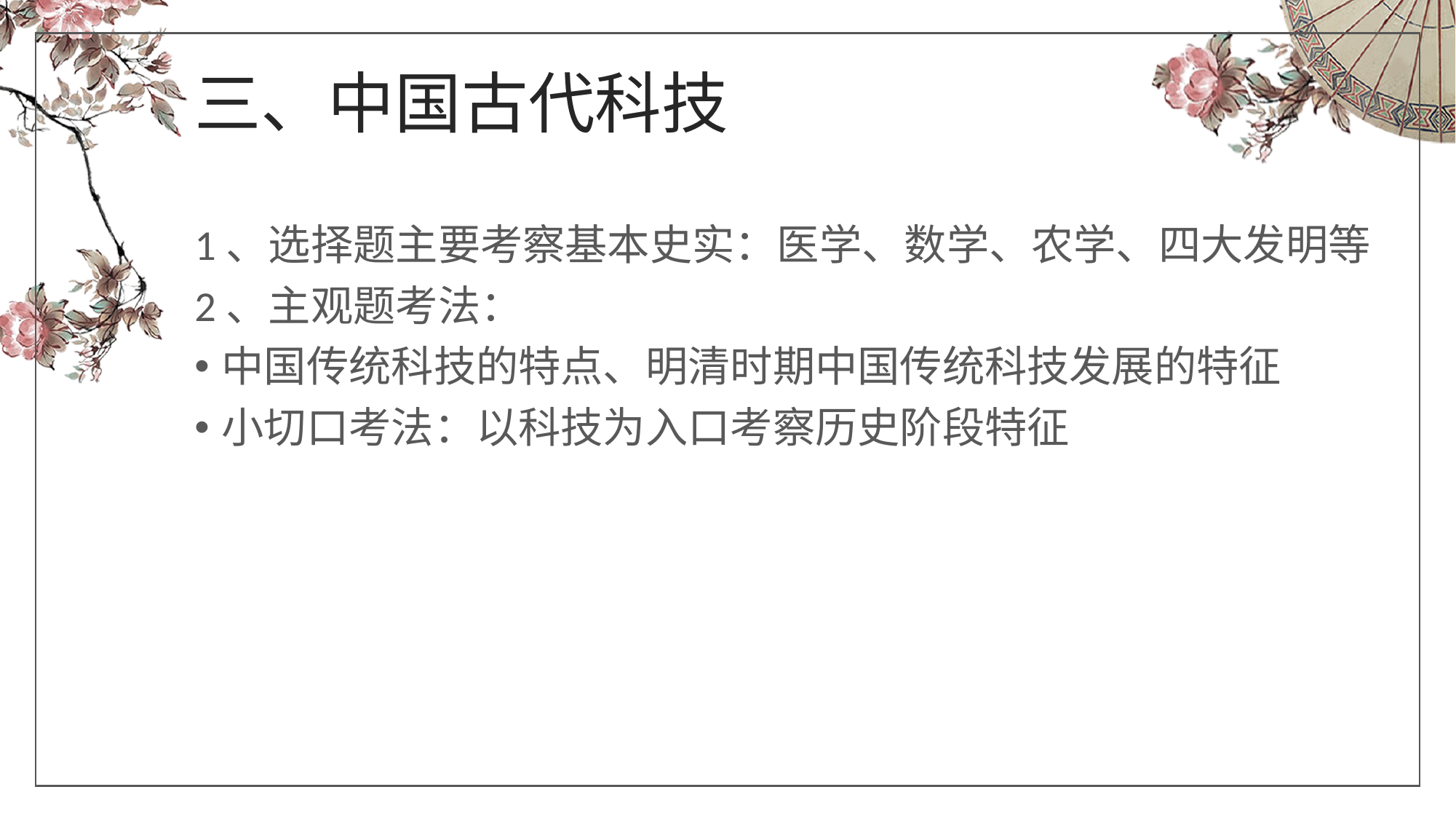

三、中国古代科技
1、选择题主要考察基本史实：医学、数学、农学、四大发明等
2、主观题考法：
中国传统科技的特点、明清时期中国传统科技发展的特征
小切口考法：以科技为入口考察历史阶段特征